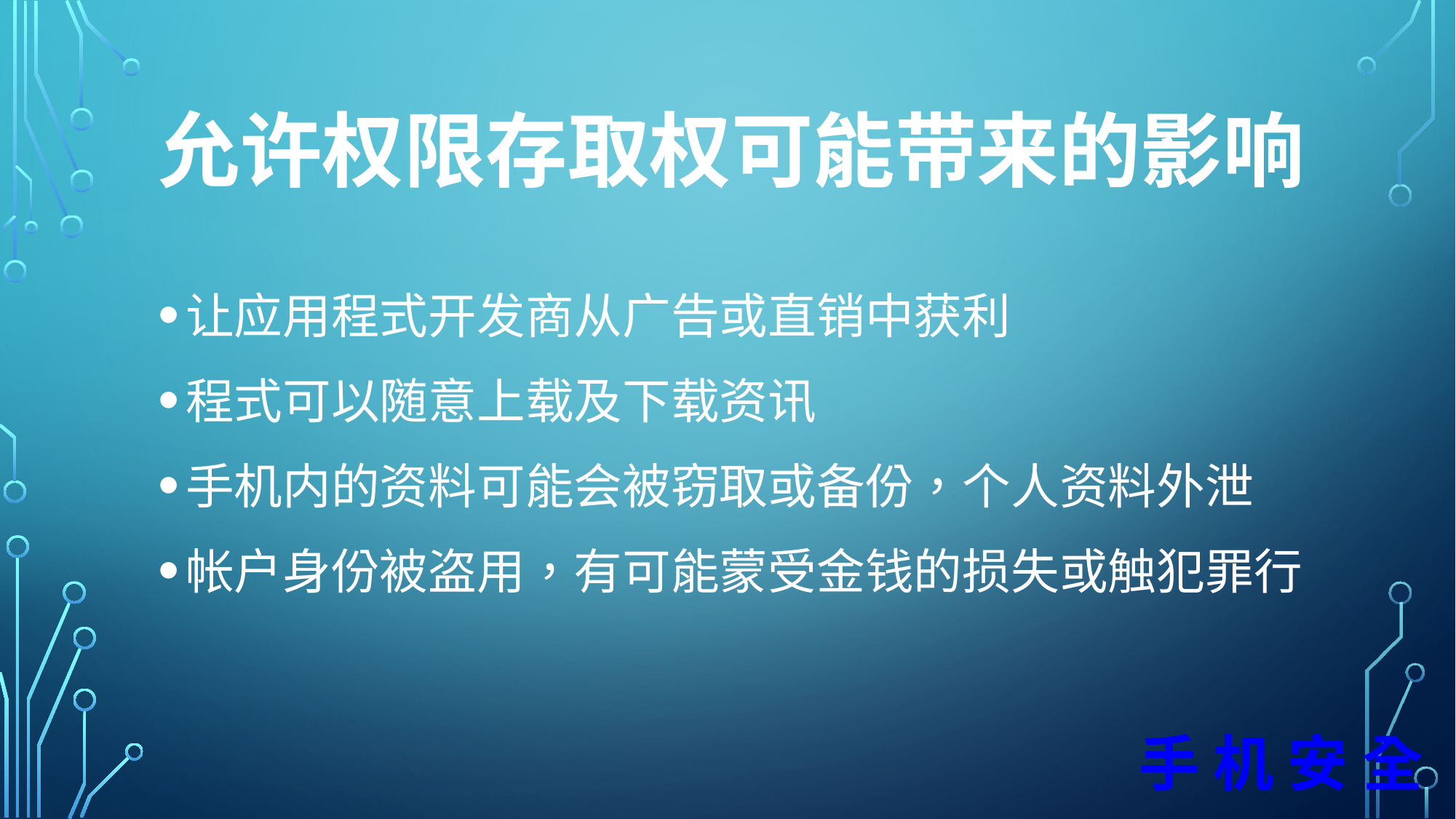

允许权限存取权可能带来的影响
让应用程式开发商从广告或直销中获利
程式可以随意上载及下载资讯
手机内的资料可能会被窃取或备份，个人资料外泄
帐户身份被盗用，有可能蒙受金钱的损失或触犯罪行

手 机 安 全